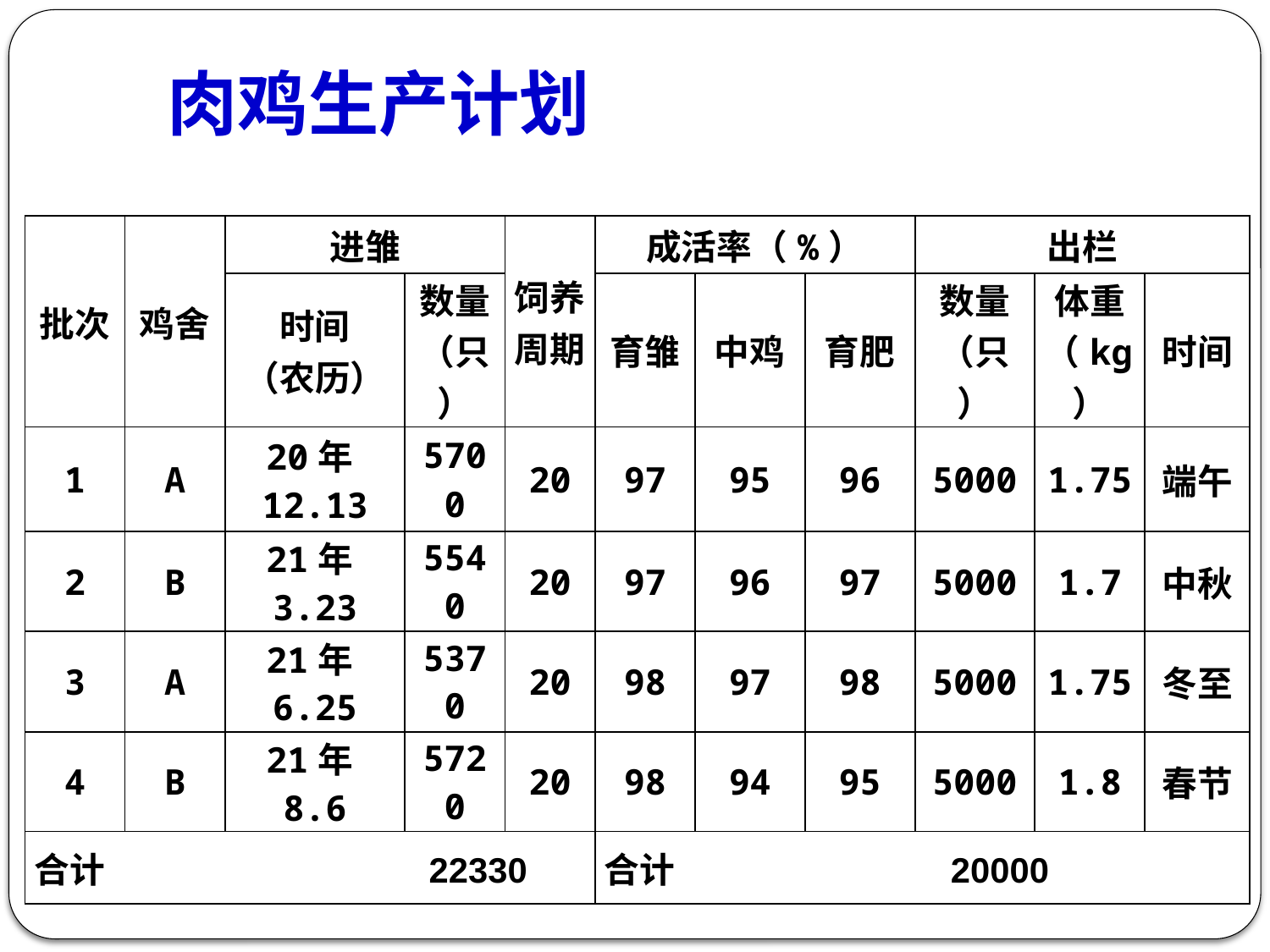

# 肉鸡生产计划
| 批次 | 鸡舍 | 进雏 |  | 饲养周期 | 成活率（%） |  |  | 出栏 |  |  |
| --- | --- | --- | --- | --- | --- | --- | --- | --- | --- | --- |
|  |  | 时间 （农历） | 数量（只） |  | 育雏 | 中鸡 | 育肥 | 数量（只） | 体重（kg） | 时间 |
| 1 | A | 20年12.13 | 5700 | 20 | 97 | 95 | 96 | 5000 | 1.75 | 端午 |
| 2 | B | 21年3.23 | 5540 | 20 | 97 | 96 | 97 | 5000 | 1.7 | 中秋 |
| 3 | A | 21年6.25 | 5370 | 20 | 98 | 97 | 98 | 5000 | 1.75 | 冬至 |
| 4 | B | 21年8.6 | 5720 | 20 | 98 | 94 | 95 | 5000 | 1.8 | 春节 |
| 合计 22330 |  |  |  |  | 合计 20000 |  |  |  |  |  |